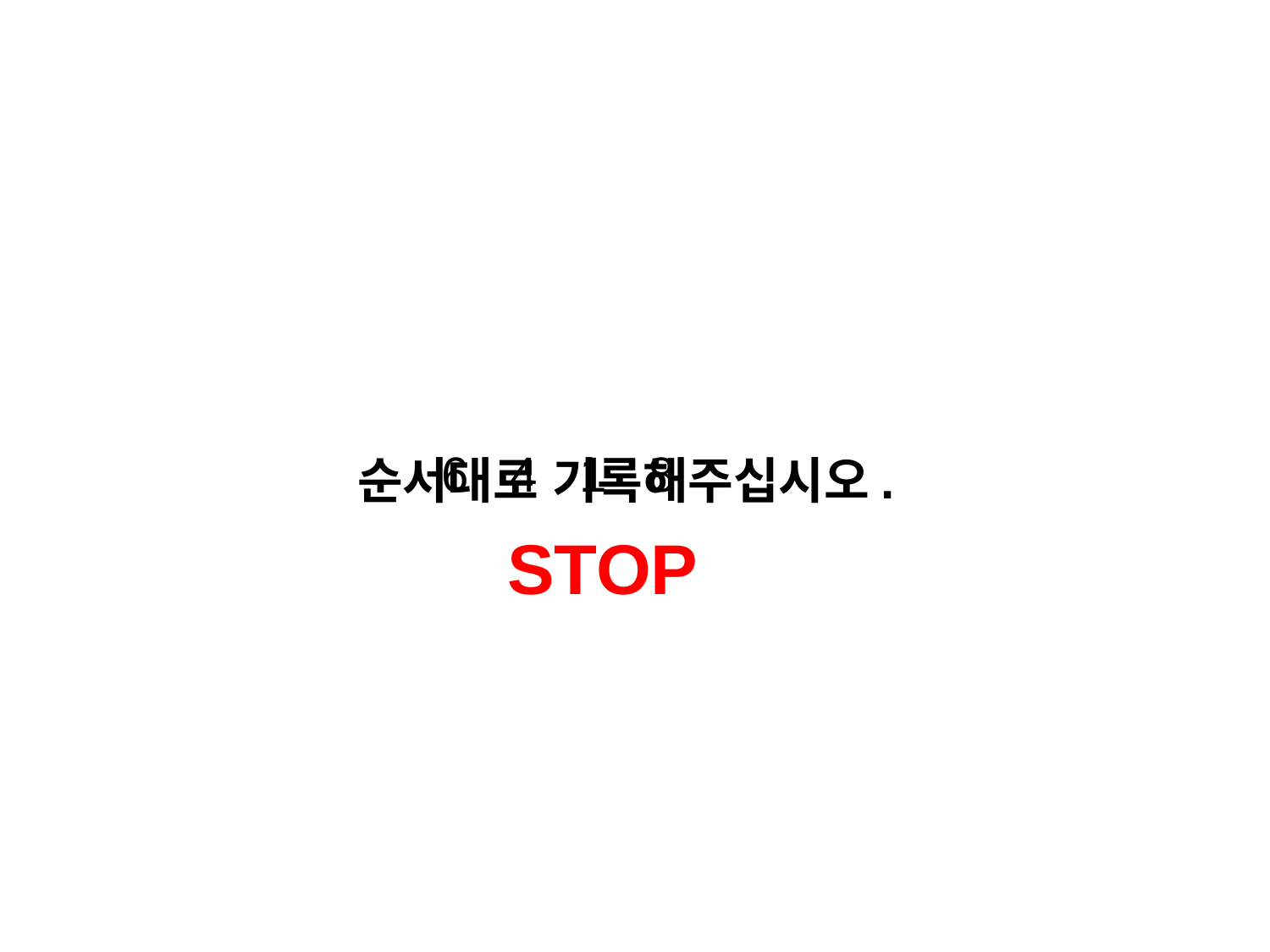

6   4   1   8
순서대로 기록해주십시오.
STOP